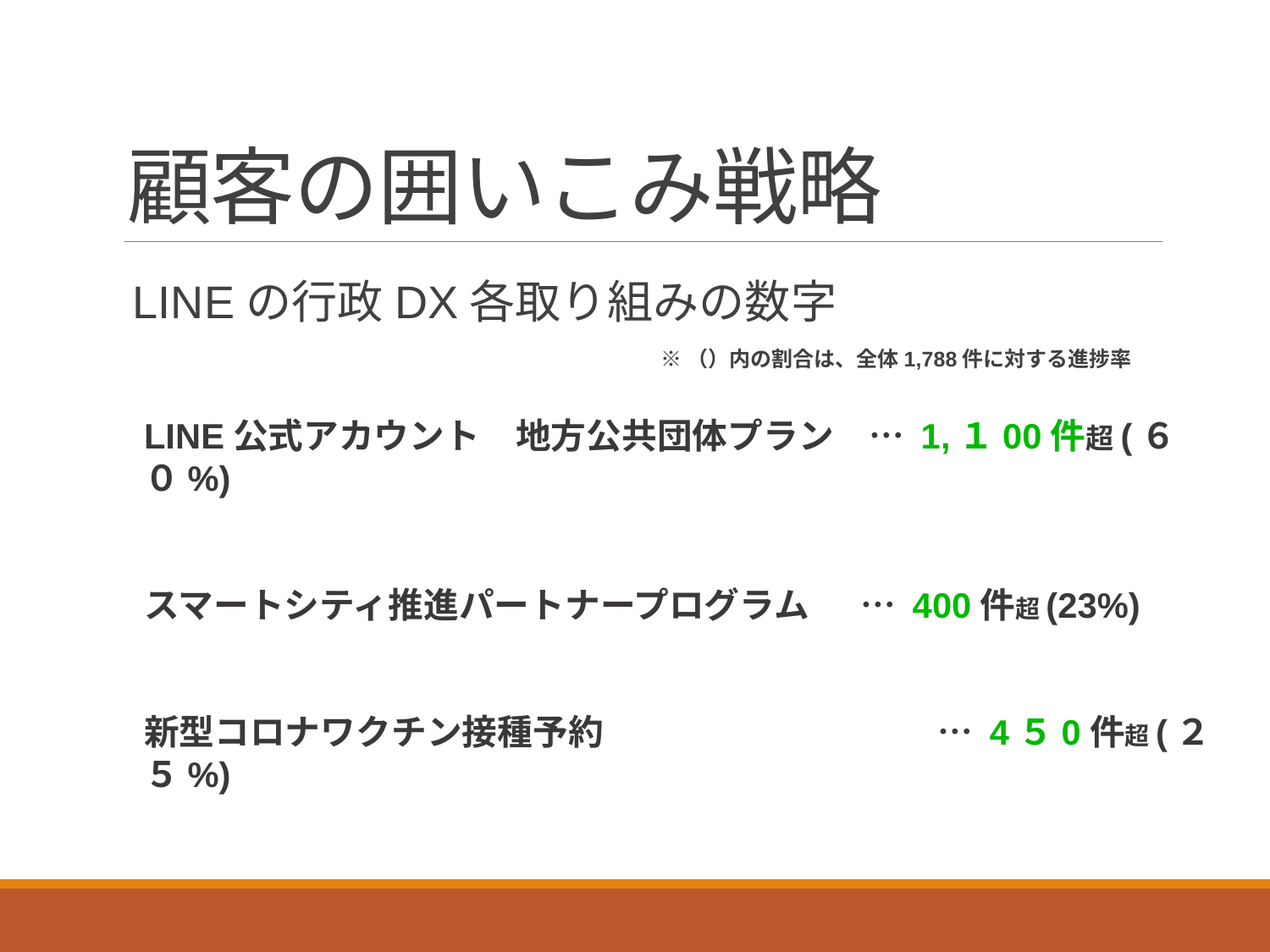

# 顧客の囲いこみ戦略

LINEの行政DX各取り組みの数字
※（）内の割合は、全体1,788件に対する進捗率
LINE公式アカウント　地方公共団体プラン　… 1,１00件超(６０%)

スマートシティ推進パートナープログラム　  … 400件超(23%)

新型コロナワクチン接種予約　　　　　　　 　　 … 4５0件超(２５%)